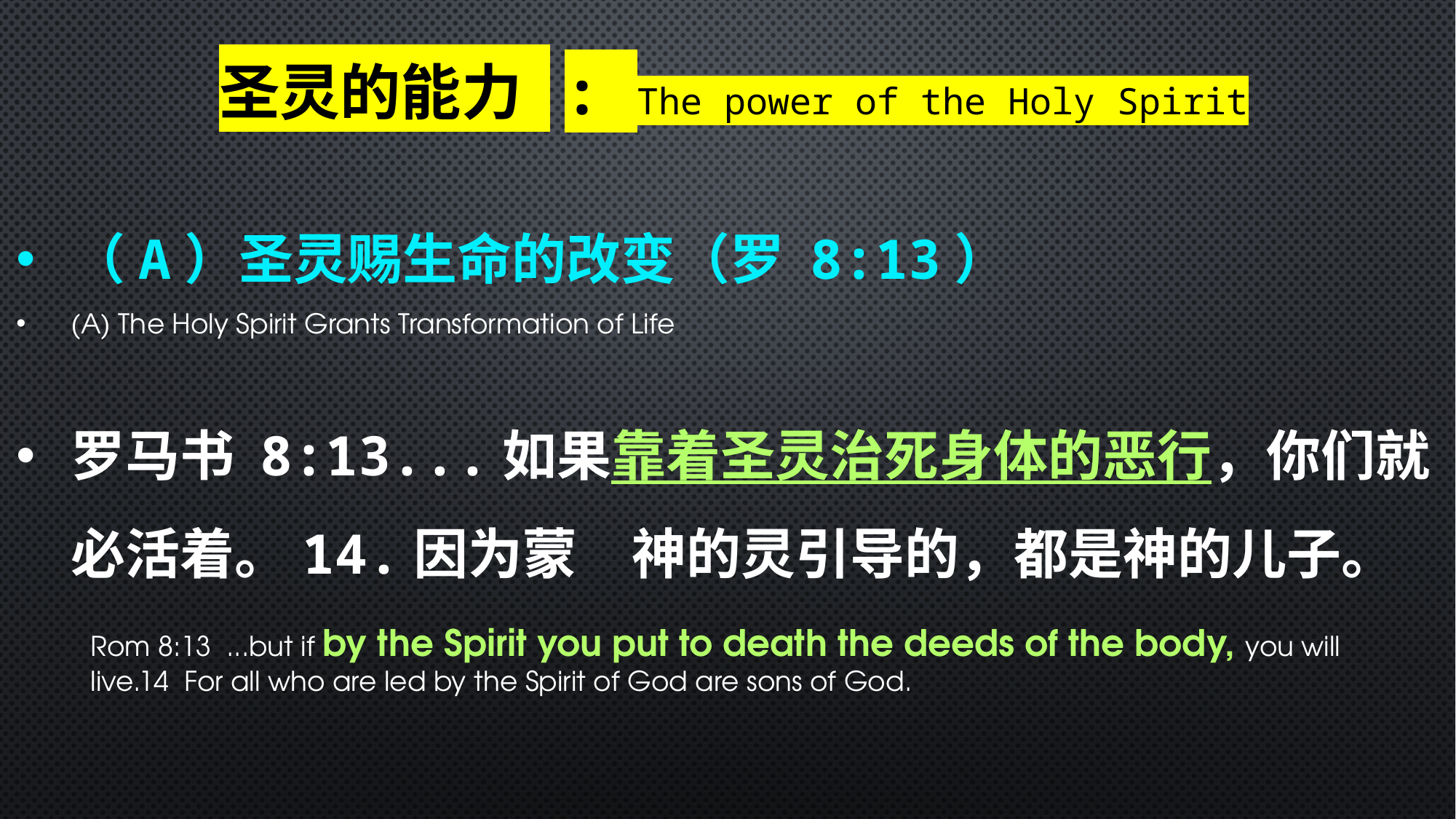

圣灵的能力  : The power of the Holy Spirit

（A）圣灵赐生命的改变（罗 8:13）
(A) The Holy Spirit Grants Transformation of Life
罗马书 8:13...如果靠着圣灵治死身体的恶行，你们就必活着。14.因为蒙　神的灵引导的，都是神的儿子。
Rom 8:13  ...but if by the Spirit you put to death the deeds of the body, you will live.14  For all who are led by the Spirit of God are sons of God.